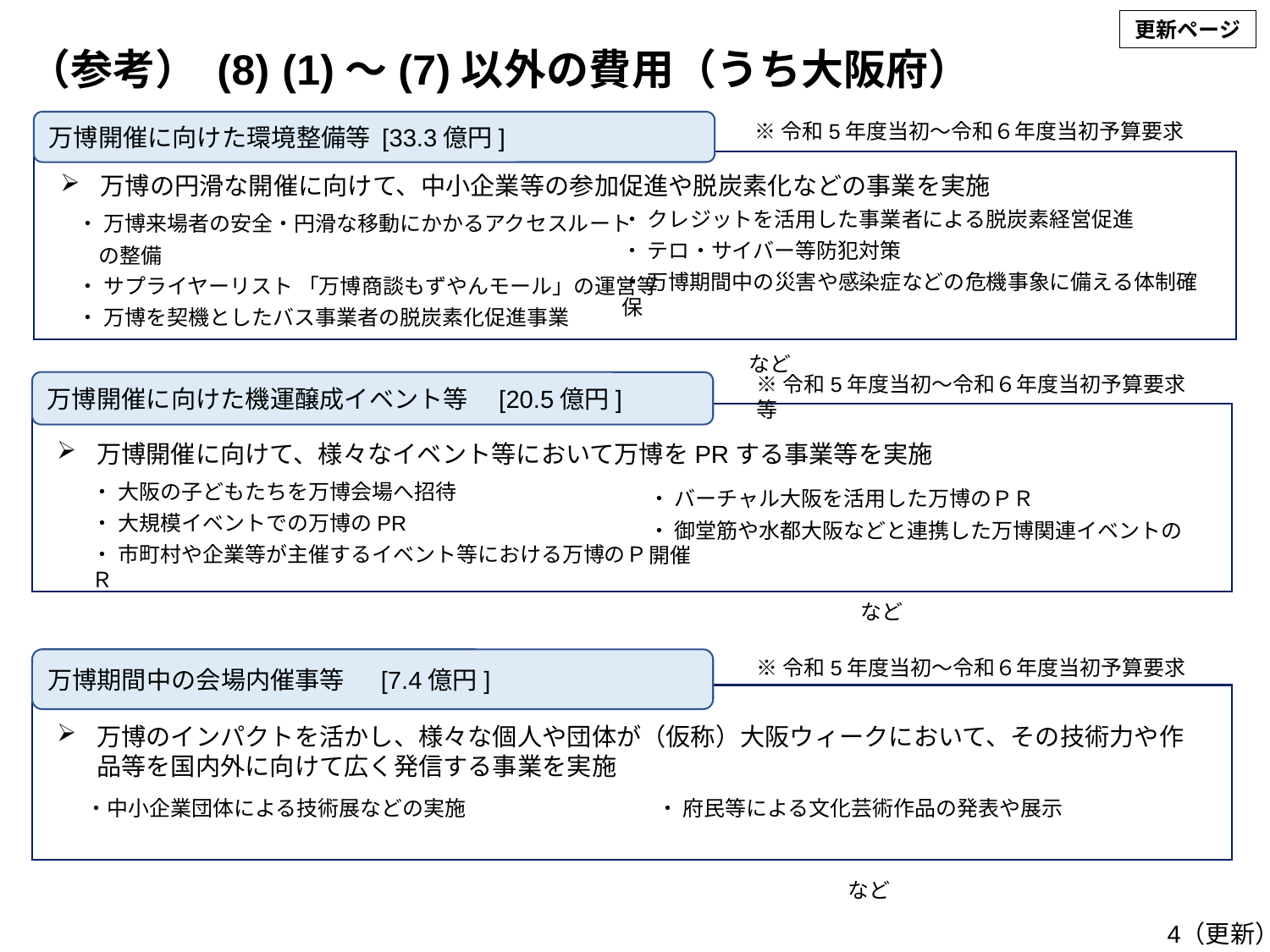

更新ページ
（参考） (8) (1)～(7)以外の費用（うち大阪府）
※令和5年度当初～令和６年度当初予算要求
万博開催に向けた環境整備等 [33.3億円]

万博の円滑な開催に向けて、中小企業等の参加促進や脱炭素化などの事業を実施
・ クレジットを活用した事業者による脱炭素経営促進
・ テロ・サイバー等防犯対策
・ 万博期間中の災害や感染症などの危機事象に備える体制確保
　　　　　　　　　　　　　　　　　　　　　　　　　　　　　　　　　など
・ 万博来場者の安全・円滑な移動にかかるアクセスルート
　の整備
・ サプライヤーリスト 「万博商談もずやんモール」の運営等
・ 万博を契機としたバス事業者の脱炭素化促進事業
※令和5年度当初～令和６年度当初予算要求等
万博開催に向けた機運醸成イベント等　[20.5億円]

万博開催に向けて、様々なイベント等において万博をPRする事業等を実施

・ 大阪の子どもたちを万博会場へ招待
・ 大規模イベントでの万博のPR
・ 市町村や企業等が主催するイベント等における万博のＰＲ
・ バーチャル大阪を活用した万博のＰＲ
・ 御堂筋や水都大阪などと連携した万博関連イベントの開催
　　　　　　　　　　　　　　　　　　　　　　　　　　　　　　　　　　　など
※令和5年度当初～令和６年度当初予算要求
万博期間中の会場内催事等　 [7.4億円]

万博のインパクトを活かし、様々な個人や団体が（仮称）大阪ウィークにおいて、その技術力や作品等を国内外に向けて広く発信する事業を実施

・ 府民等による文化芸術作品の発表や展示
　　　　　　　　　　　　　　　　　　　　　　　　　　　　　　　　　　など
・中小企業団体による技術展などの実施
4（更新）